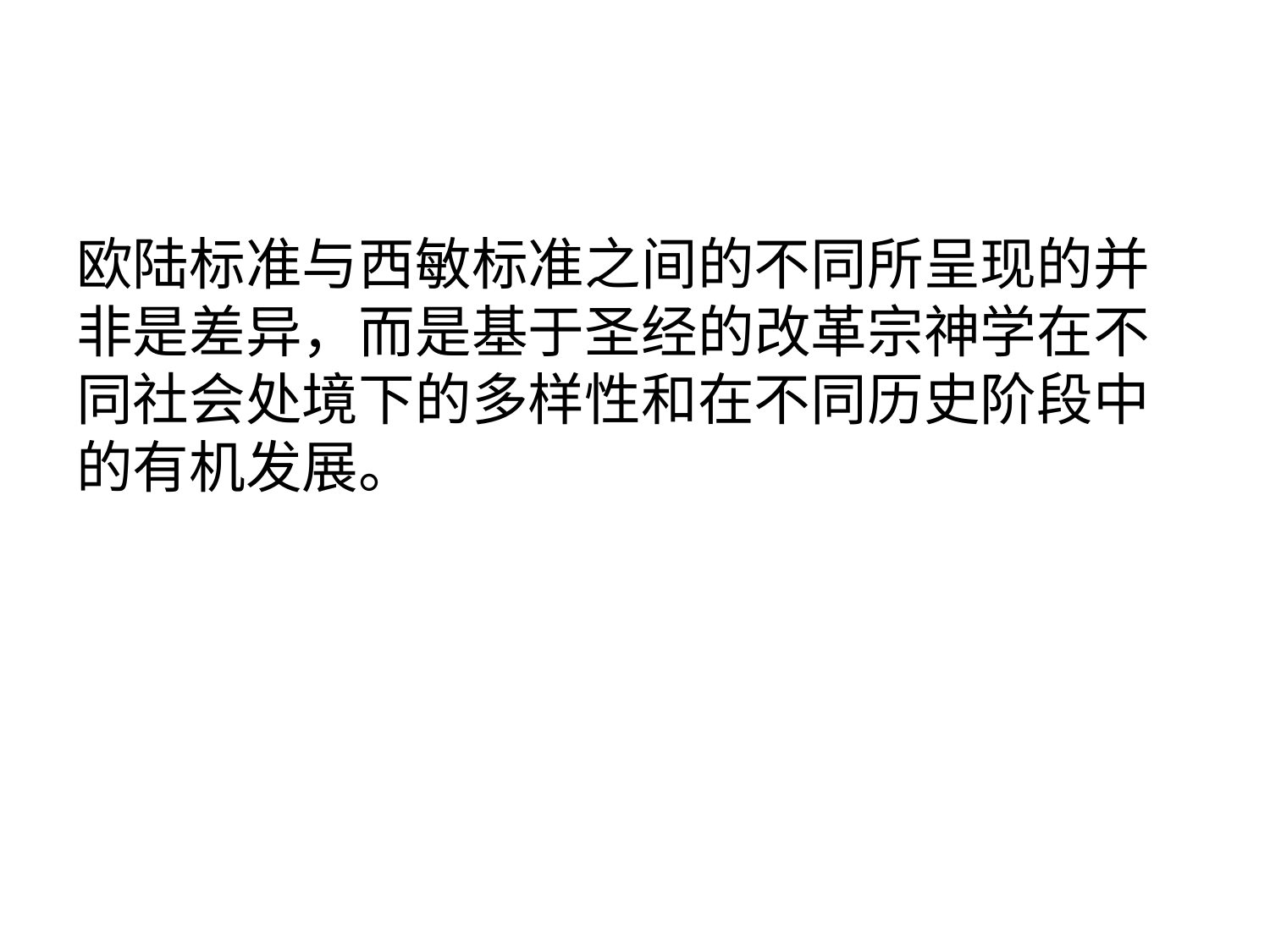

#
欧陆标准与西敏标准之间的不同所呈现的并非是差异，而是基于圣经的改革宗神学在不同社会处境下的多样性和在不同历史阶段中的有机发展。